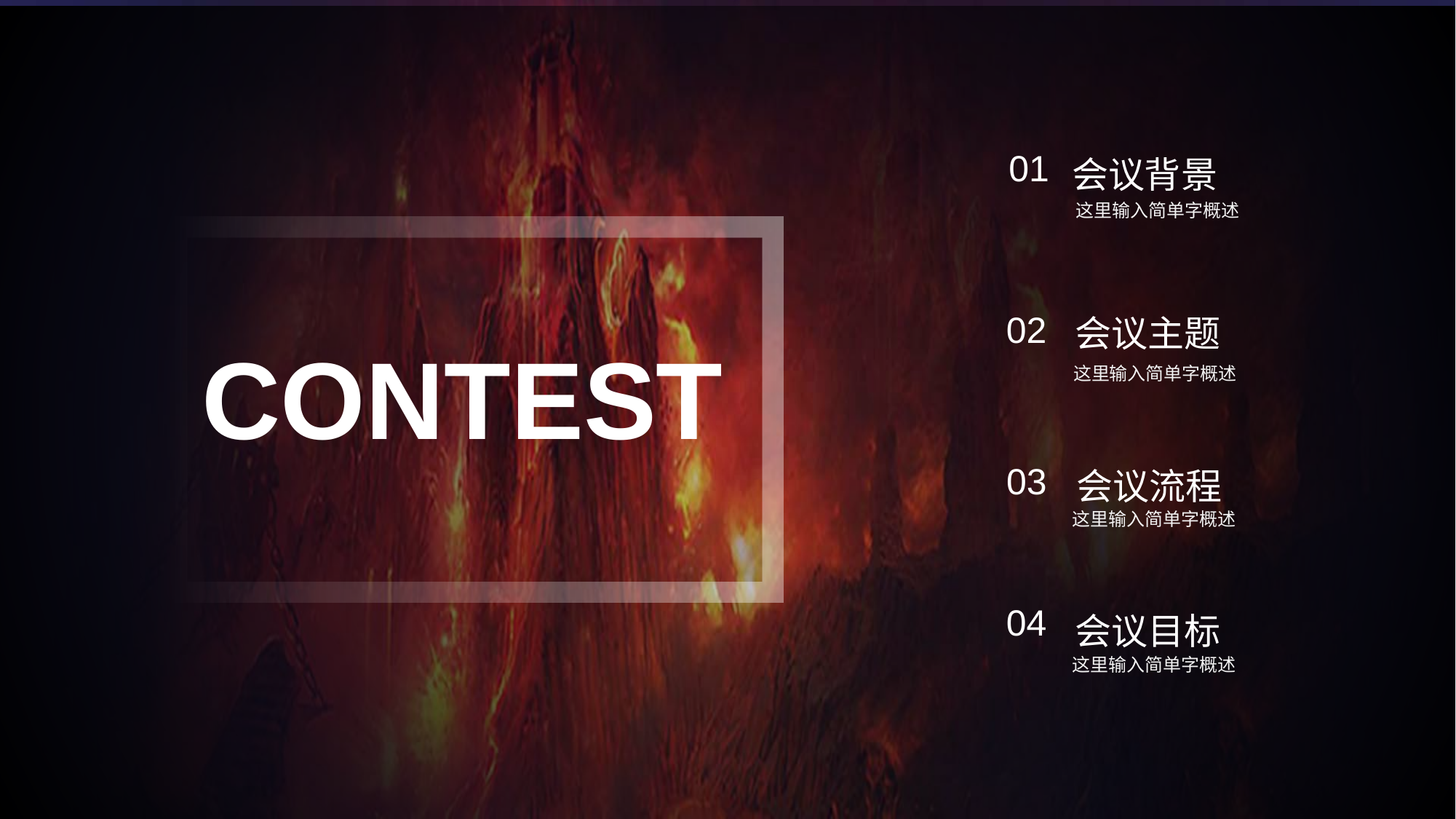

会议背景
01
这里输入简单字概述
会议主题
02
CONTEST
这里输入简单字概述
会议流程
03
这里输入简单字概述
会议目标
04
这里输入简单字概述